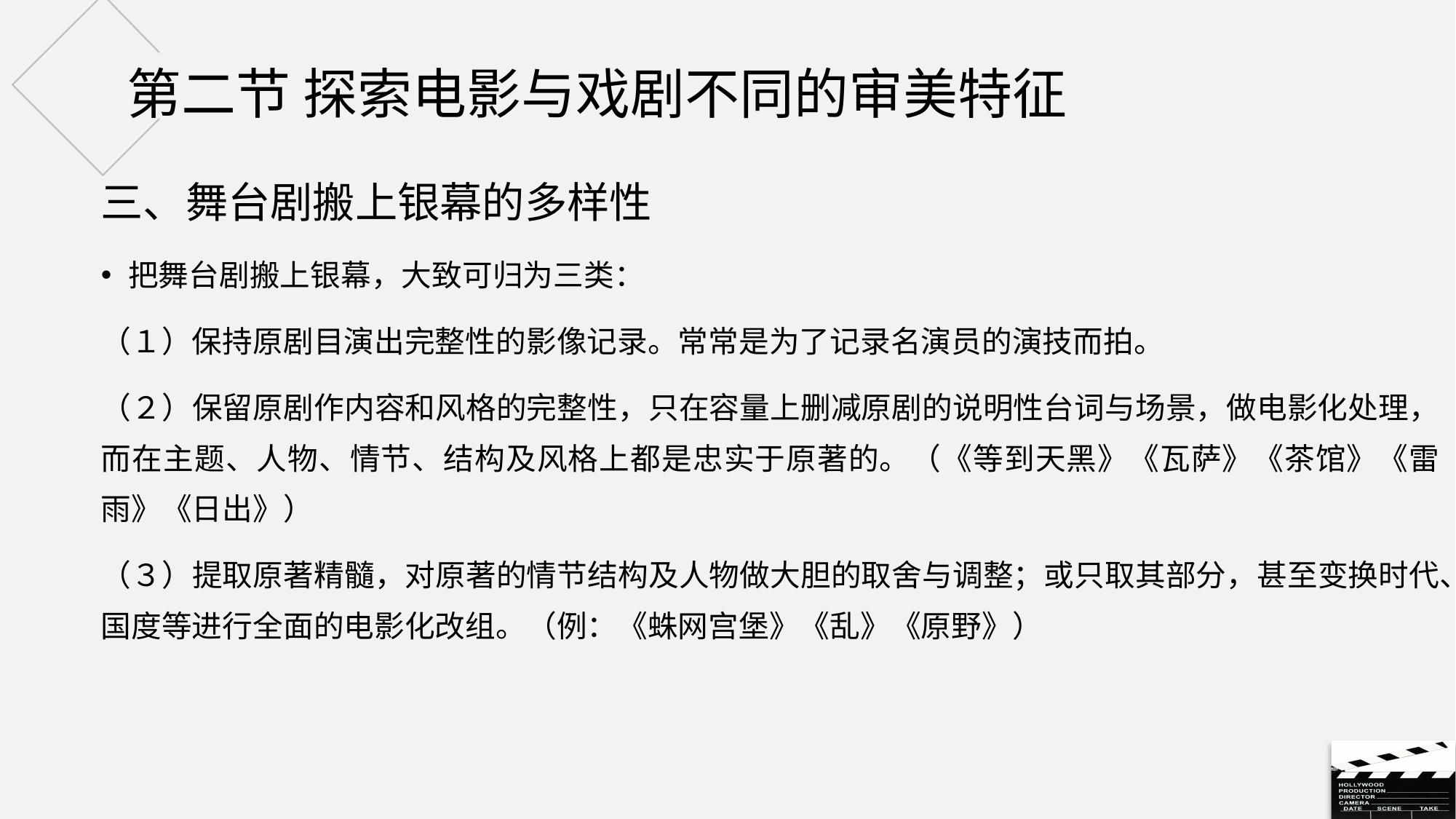

# 第二节 探索电影与戏剧不同的审美特征
三、舞台剧搬上银幕的多样性
把舞台剧搬上银幕，大致可归为三类：
（１）保持原剧目演出完整性的影像记录。常常是为了记录名演员的演技而拍。
（２）保留原剧作内容和风格的完整性，只在容量上删减原剧的说明性台词与场景，做电影化处理，而在主题、人物、情节、结构及风格上都是忠实于原著的。（《等到天黑》《瓦萨》《茶馆》《雷雨》《日出》）
（３）提取原著精髓，对原著的情节结构及人物做大胆的取舍与调整；或只取其部分，甚至变换时代、国度等进行全面的电影化改组。（例：《蛛网宫堡》《乱》《原野》）